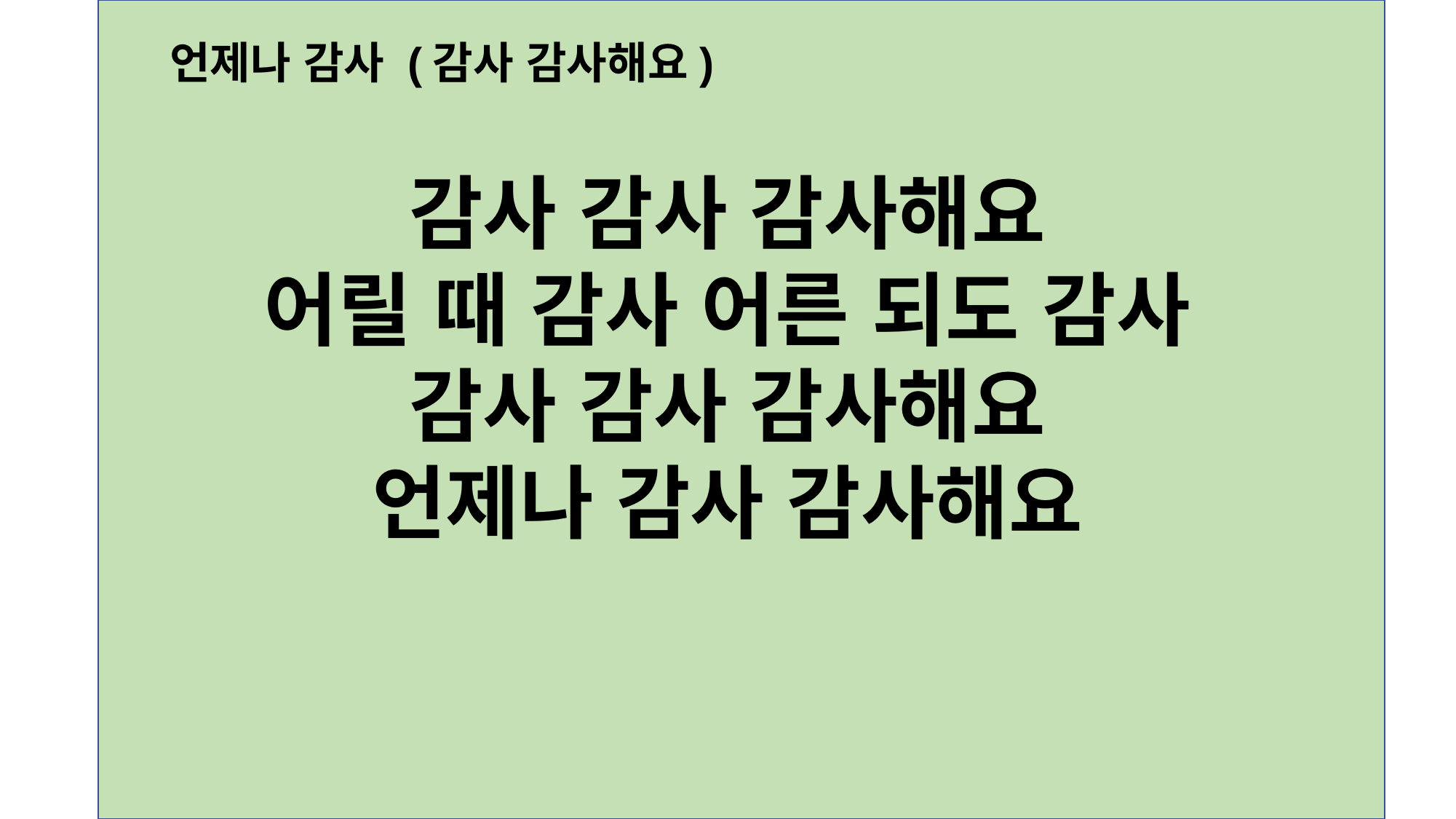

언제나 감사 (감사 감사해요)
감사 감사 감사해요
어릴 때 감사 어른 되도 감사
감사 감사 감사해요
언제나 감사 감사해요